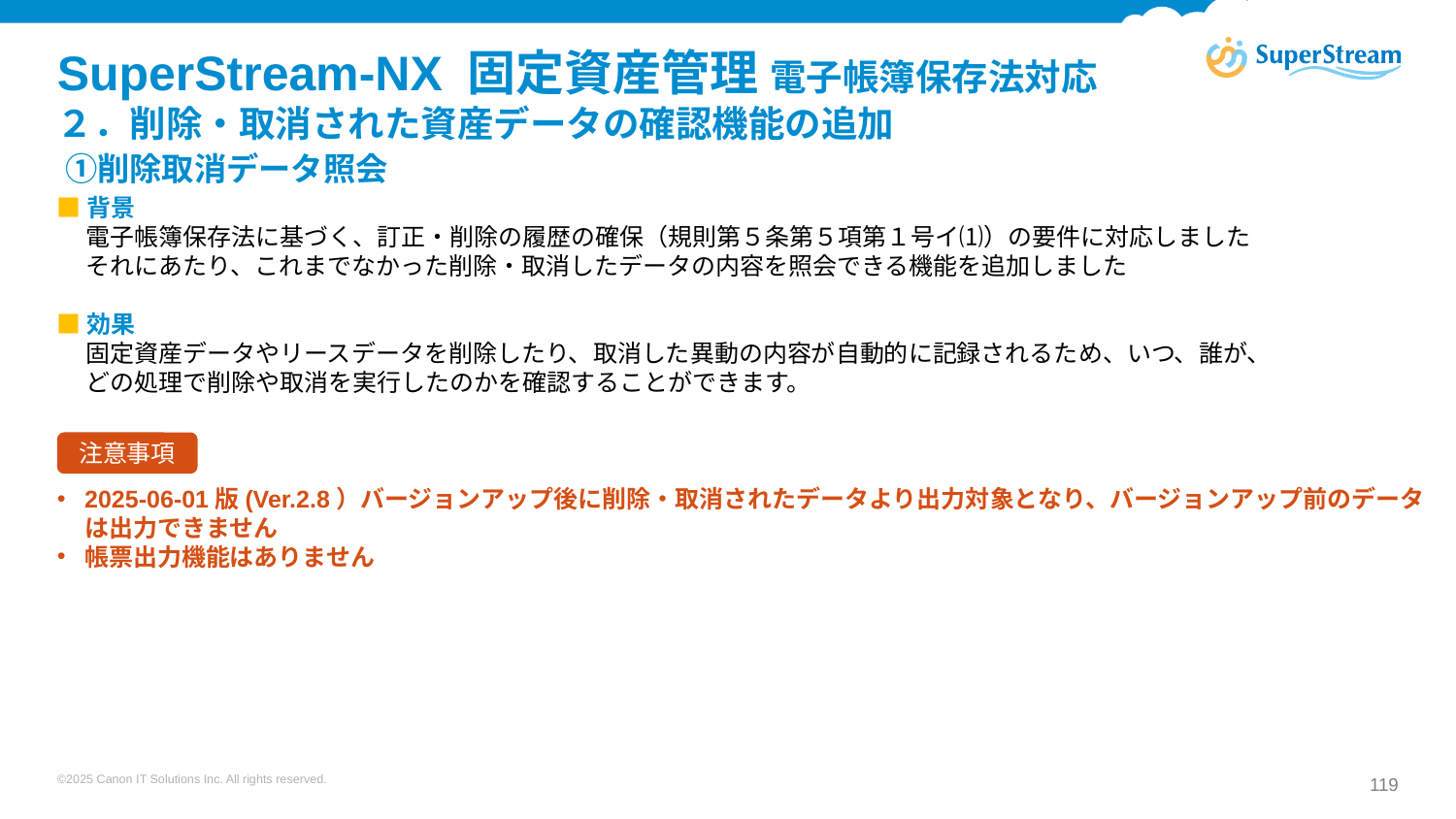

# SuperStream-NX 固定資産管理 電子帳簿保存法対応 ２．削除・取消された資産データの確認機能の追加 ①削除取消データ照会

■背景
電子帳簿保存法に基づく、訂正・削除の履歴の確保（規則第５条第５項第１号イ⑴）の要件に対応しました
それにあたり、これまでなかった削除・取消したデータの内容を照会できる機能を追加しました

■効果
固定資産データやリースデータを削除したり、取消した異動の内容が自動的に記録されるため、いつ、誰が、
どの処理で削除や取消を実行したのかを確認することができます。

2025-06-01版(Ver.2.8）バージョンアップ後に削除・取消されたデータより出力対象となり、バージョンアップ前のデータは出力できません
帳票出力機能はありません
注意事項
©2025 Canon IT Solutions Inc. All rights reserved.
119